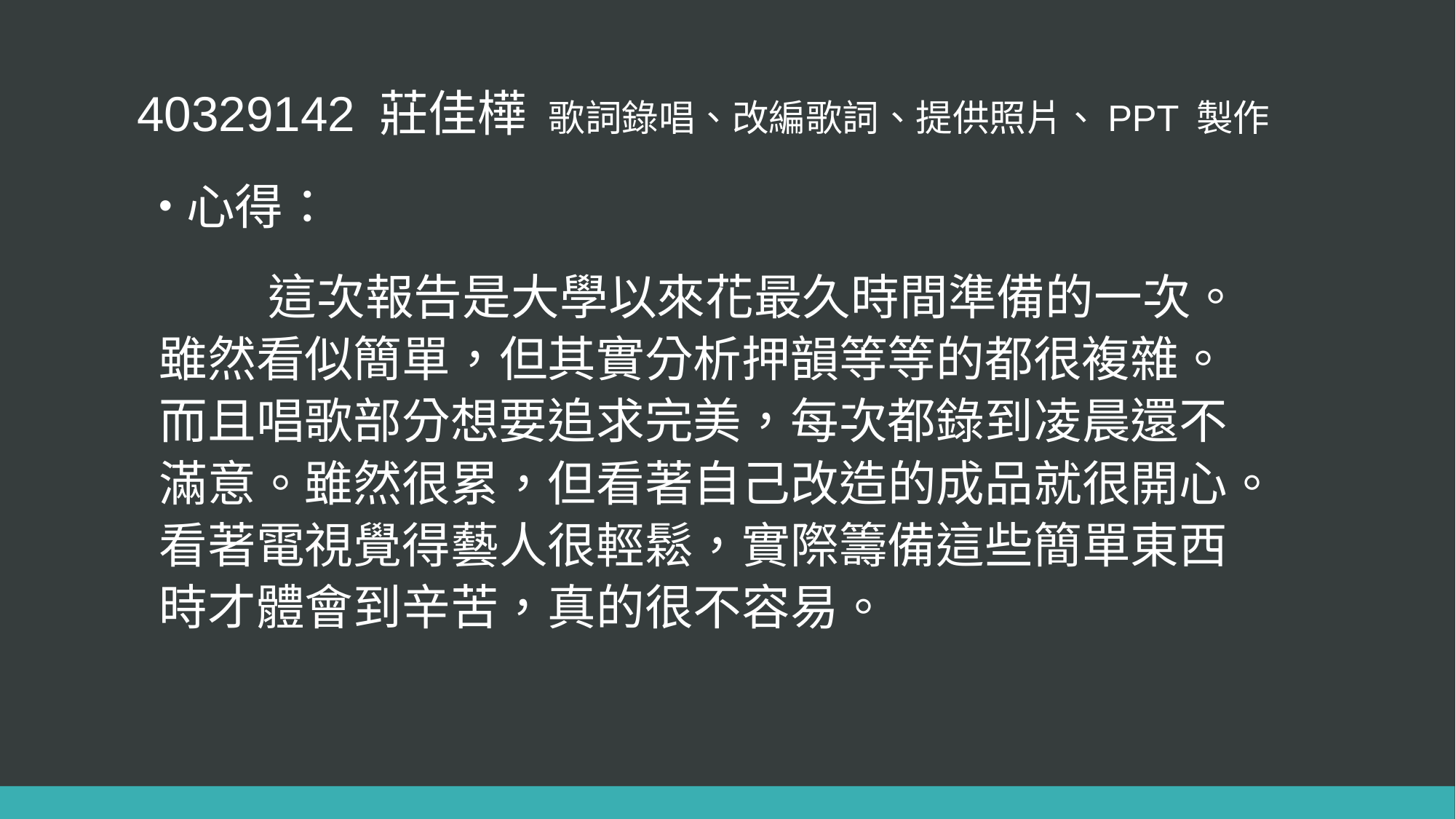

# 40329142 莊佳樺  歌詞錄唱、改編歌詞、提供照片、PPT 製作
心得：
	這次報告是大學以來花最久時間準備的一次。雖然看似簡單，但其實分析押韻等等的都很複雜。而且唱歌部分想要追求完美，每次都錄到凌晨還不滿意。雖然很累，但看著自己改造的成品就很開心。看著電視覺得藝人很輕鬆，實際籌備這些簡單東西時才體會到辛苦，真的很不容易。